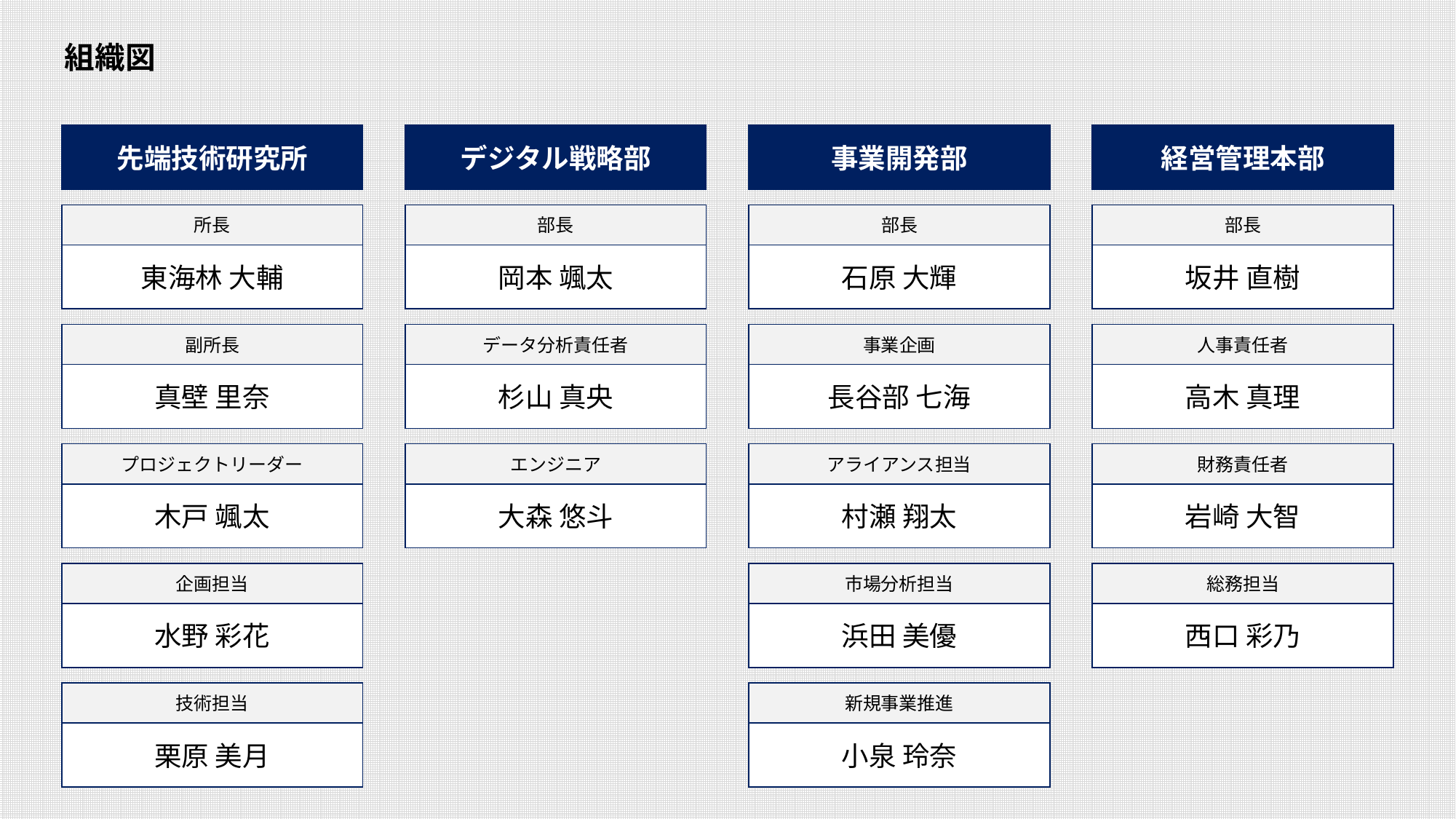

組織図
先端技術研究所
デジタル戦略部
事業開発部
経営管理本部
所長
部長
部長
部長
東海林 大輔
岡本 颯太
石原 大輝
坂井 直樹
副所長
データ分析責任者
事業企画
人事責任者
真壁 里奈
杉山 真央
長谷部 七海
高木 真理
プロジェクトリーダー
エンジニア
アライアンス担当
財務責任者
木戸 颯太
大森 悠斗
村瀬 翔太
岩崎 大智
企画担当
市場分析担当
総務担当
水野 彩花
浜田 美優
西口 彩乃
技術担当
新規事業推進
栗原 美月
小泉 玲奈